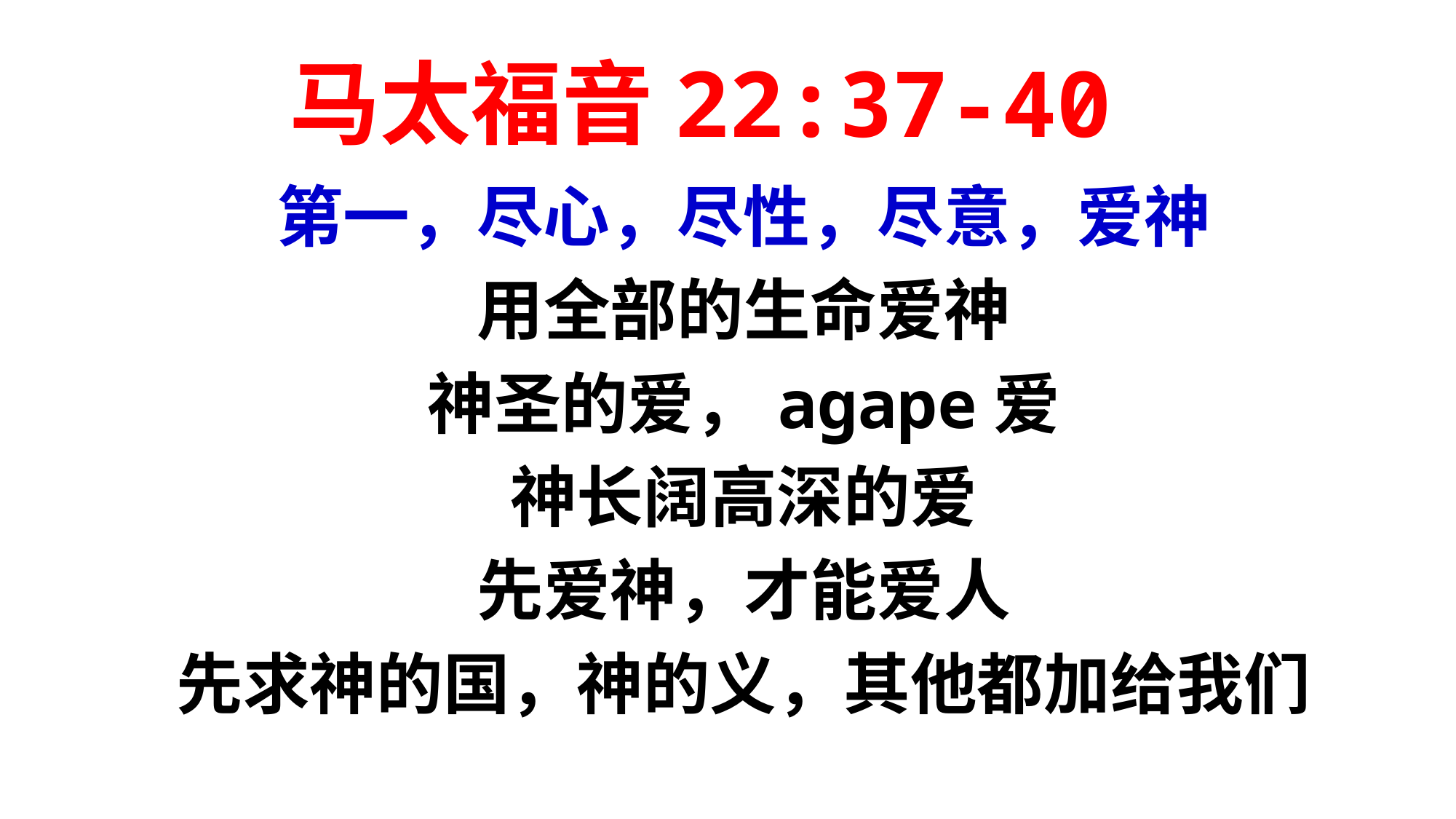

# 马太福音22:37-40
第一，尽心，尽性，尽意，爱神
用全部的生命爱神
神圣的爱，agape爱
神长阔高深的爱
先爱神，才能爱人
先求神的国，神的义，其他都加给我们